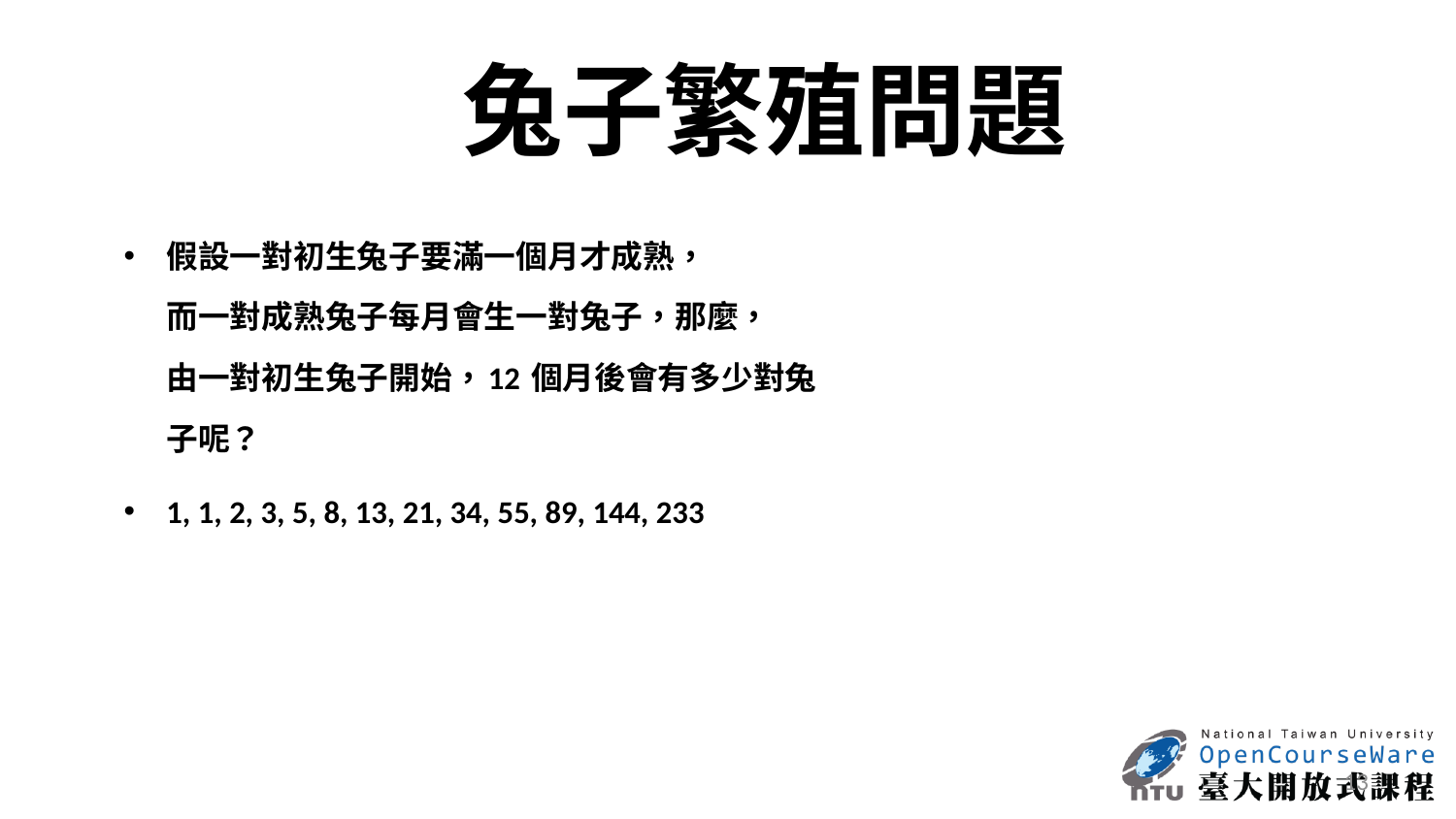

# 兔子繁殖問題
假設一對初生兔子要滿一個月才成熟，
而一對成熟兔子每月會生一對兔子，那麼，
由一對初生兔子開始，12 個月後會有多少對兔
子呢？

1, 1, 2, 3, 5, 8, 13, 21, 34, 55, 89, 144, 233

13